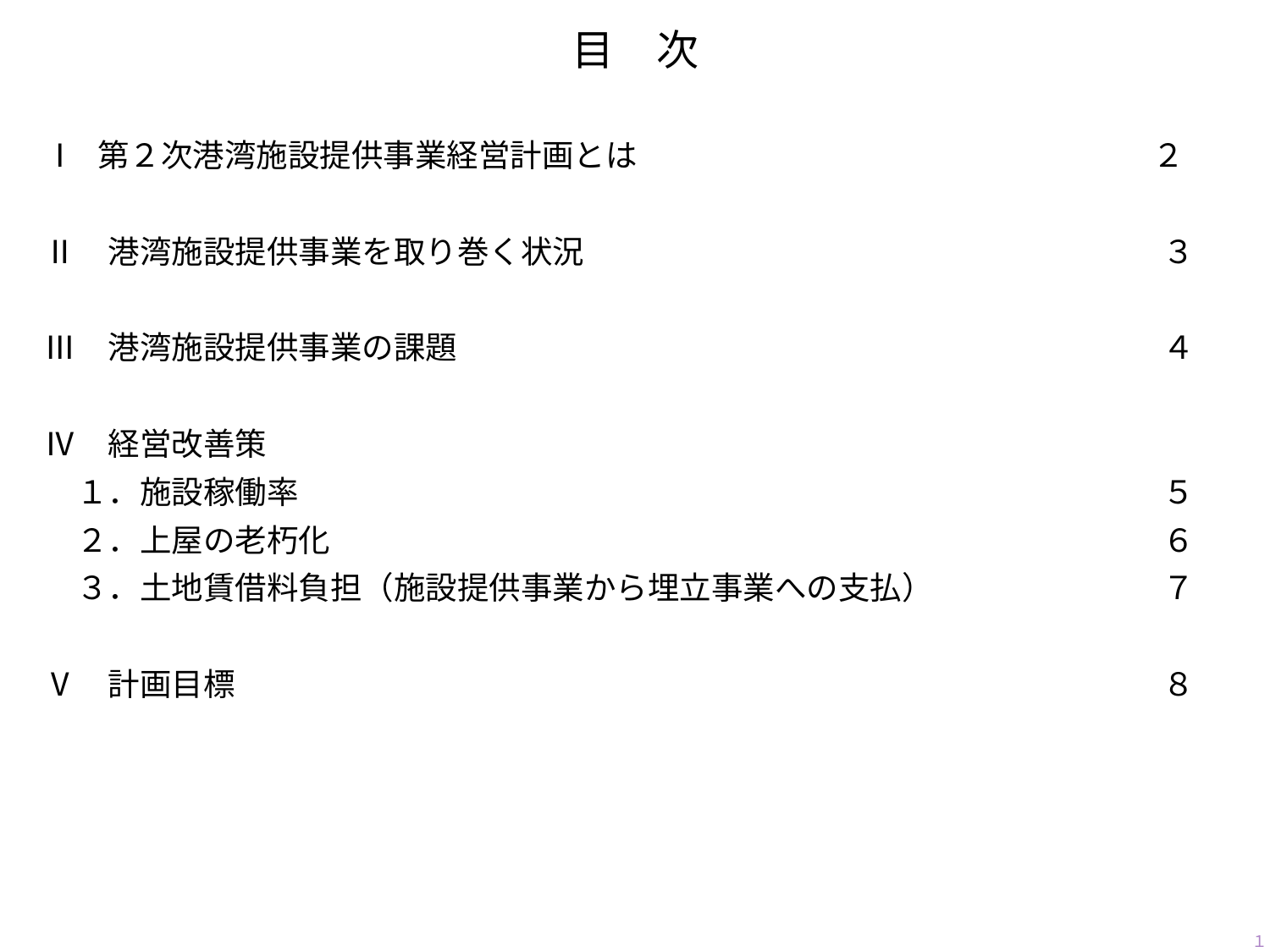

# 目　次
　Ⅰ   第２次港湾施設提供事業経営計画とは　　　　　　　　　　　　　　　　 ２

　Ⅱ　港湾施設提供事業を取り巻く状況　　　　　　　　　　　　　　　　　　 ３

　Ⅲ　港湾施設提供事業の課題　　　　　　　　　　　　　　　　　　　　　　 ４

　Ⅳ　経営改善策
　　１．施設稼働率　　　　　　　　　　　　　　　　　　　　　　　　　　　 ５
　　２．上屋の老朽化 　　　　　　　　　　　　　　　　　　　　　　　　　　６
　　３．土地賃借料負担（施設提供事業から埋立事業への支払） 　　　　　　　７

　Ⅴ　計画目標　　　　　　　　　　　　　　　　　　　　　　　　　　　　　 ８

１